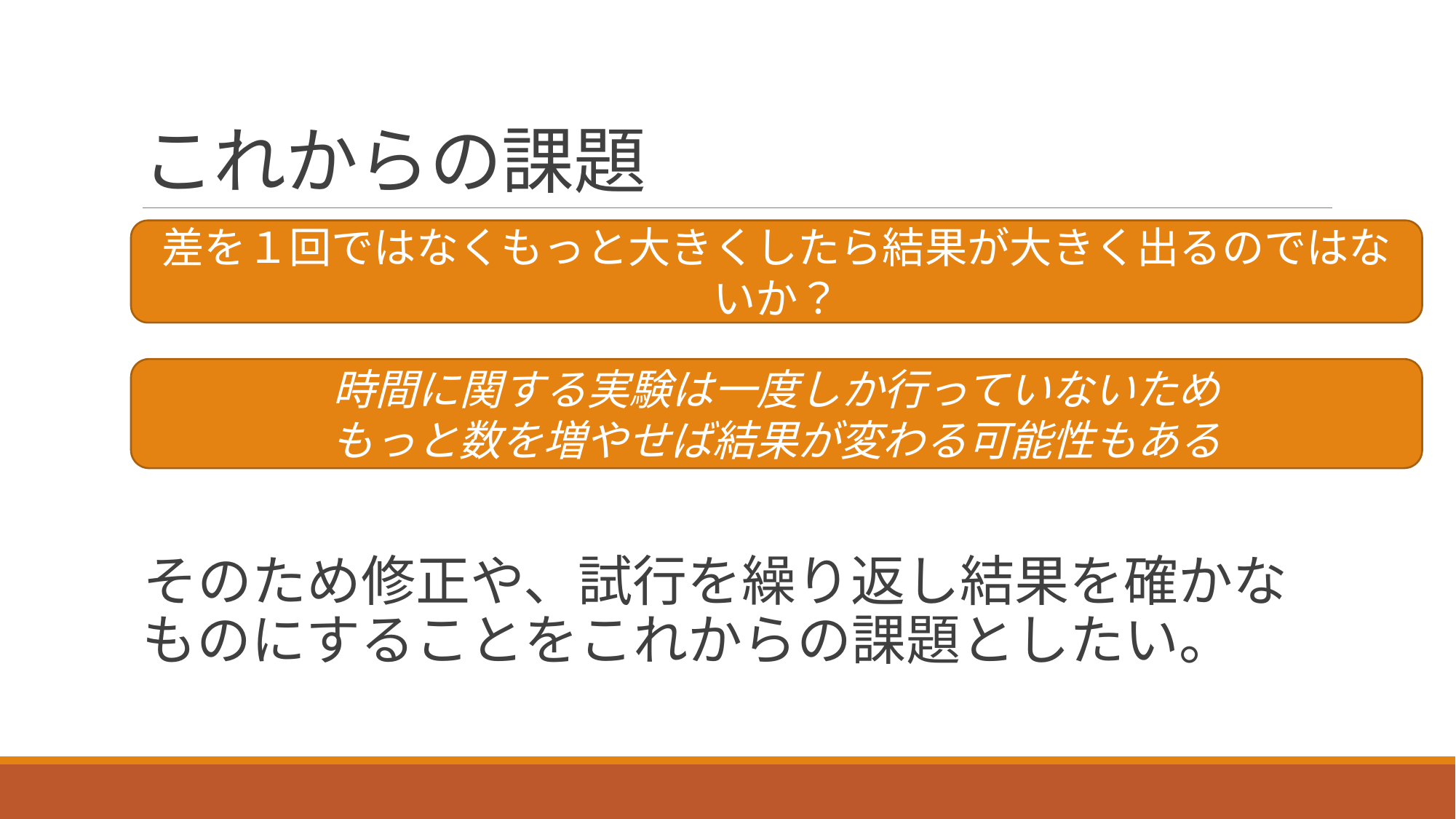

# これからの課題

そのため修正や、試行を繰り返し結果を確かなものにすることをこれからの課題としたい。

差を１回ではなくもっと大きくしたら結果が大きく出るのではないか？
時間に関する実験は一度しか行っていないため
もっと数を増やせば結果が変わる可能性もある